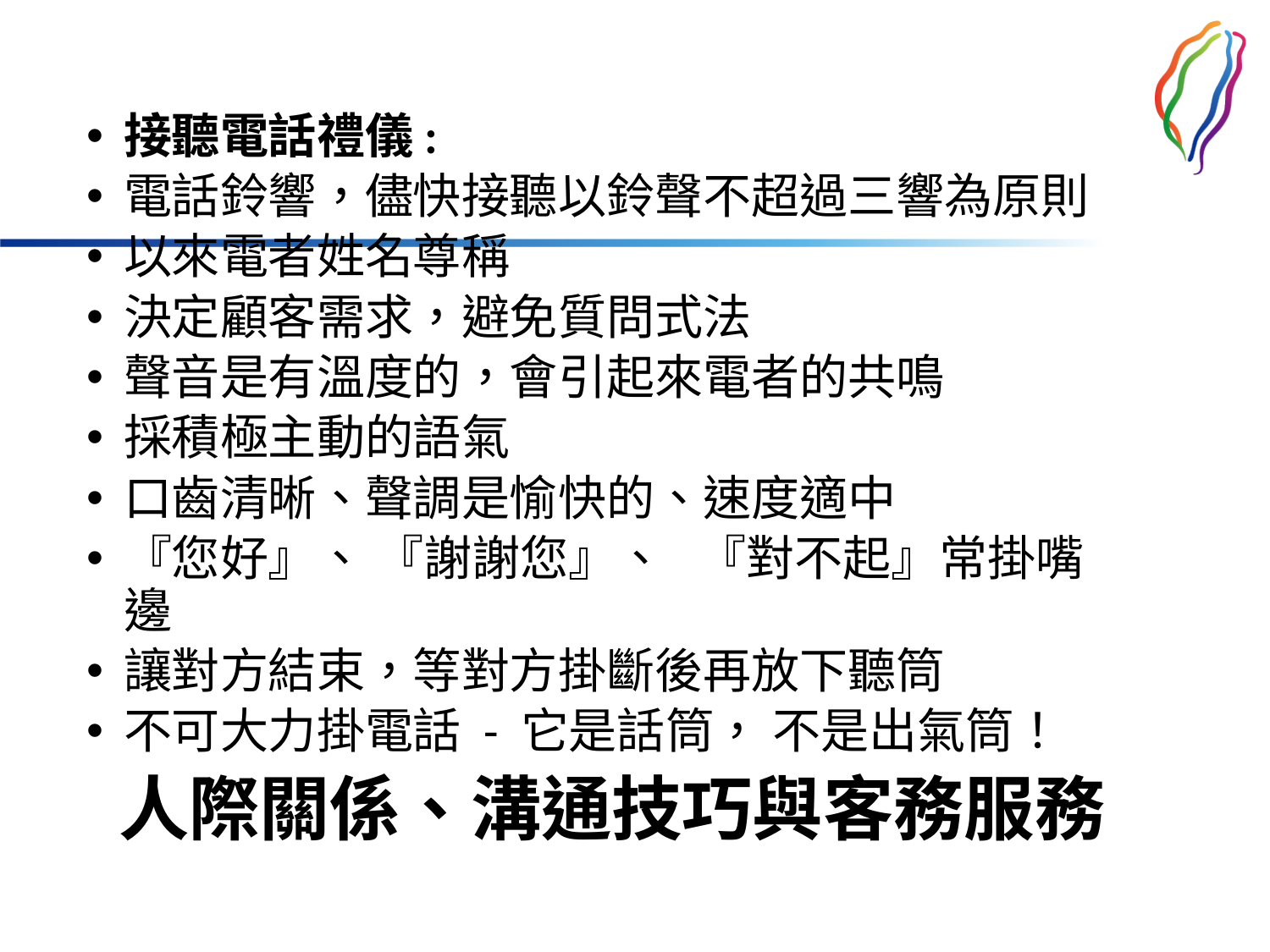

接聽電話禮儀:
電話鈴響，儘快接聽以鈴聲不超過三響為原則
以來電者姓名尊稱
決定顧客需求，避免質問式法
聲音是有溫度的，會引起來電者的共鳴
採積極主動的語氣
口齒清晰、聲調是愉快的、速度適中
『您好』、 『謝謝您』、   『對不起』常掛嘴邊
讓對方結束，等對方掛斷後再放下聽筒
不可大力掛電話 - 它是話筒， 不是出氣筒！

# 人際關係、溝通技巧與客務服務